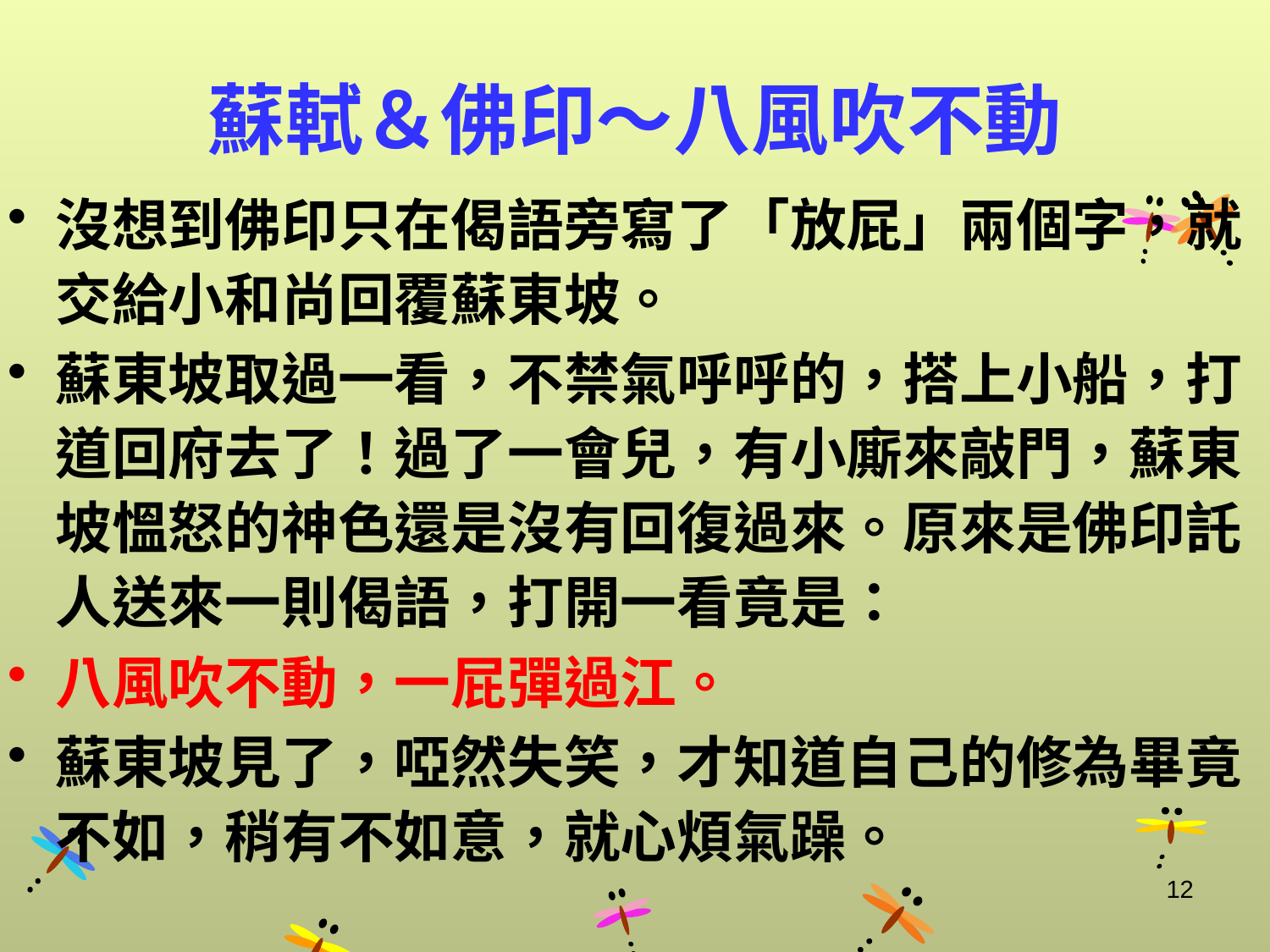

# 蘇軾＆佛印～八風吹不動
沒想到佛印只在偈語旁寫了「放屁」兩個字，就交給小和尚回覆蘇東坡。
蘇東坡取過一看，不禁氣呼呼的，搭上小船，打道回府去了！過了一會兒，有小廝來敲門，蘇東坡慍怒的神色還是沒有回復過來。原來是佛印託人送來一則偈語，打開一看竟是：
八風吹不動，一屁彈過江。
蘇東坡見了，啞然失笑，才知道自己的修為畢竟不如，稍有不如意，就心煩氣躁。
12